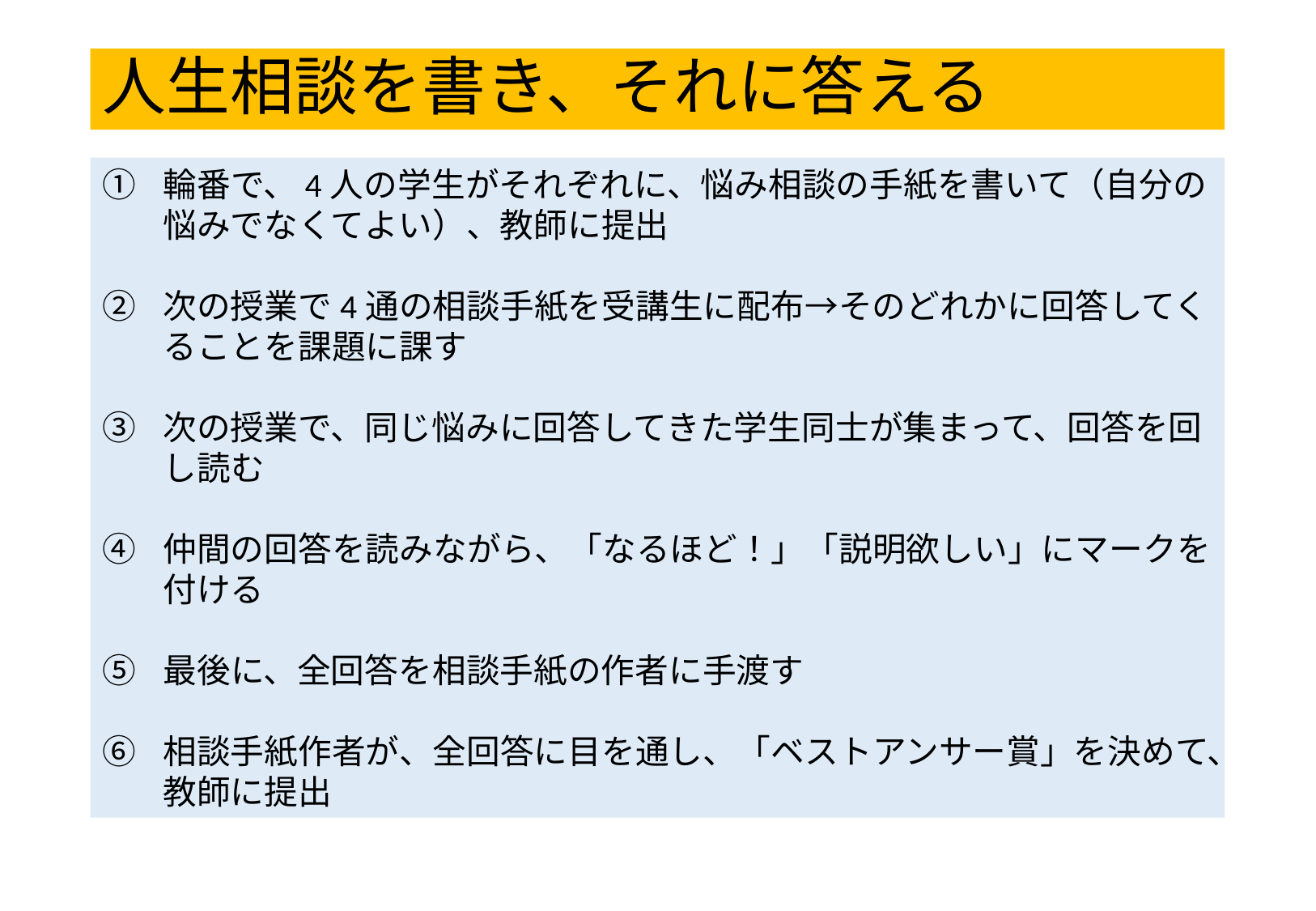

# 人生相談を書き、それに答える
輪番で、4人の学生がそれぞれに、悩み相談の手紙を書いて（自分の悩みでなくてよい）、教師に提出

次の授業で4通の相談手紙を受講生に配布→そのどれかに回答してくることを課題に課す

次の授業で、同じ悩みに回答してきた学生同士が集まって、回答を回し読む

仲間の回答を読みながら、「なるほど！」「説明欲しい」にマークを付ける

最後に、全回答を相談手紙の作者に手渡す

相談手紙作者が、全回答に目を通し、「ベストアンサー賞」を決めて、教師に提出